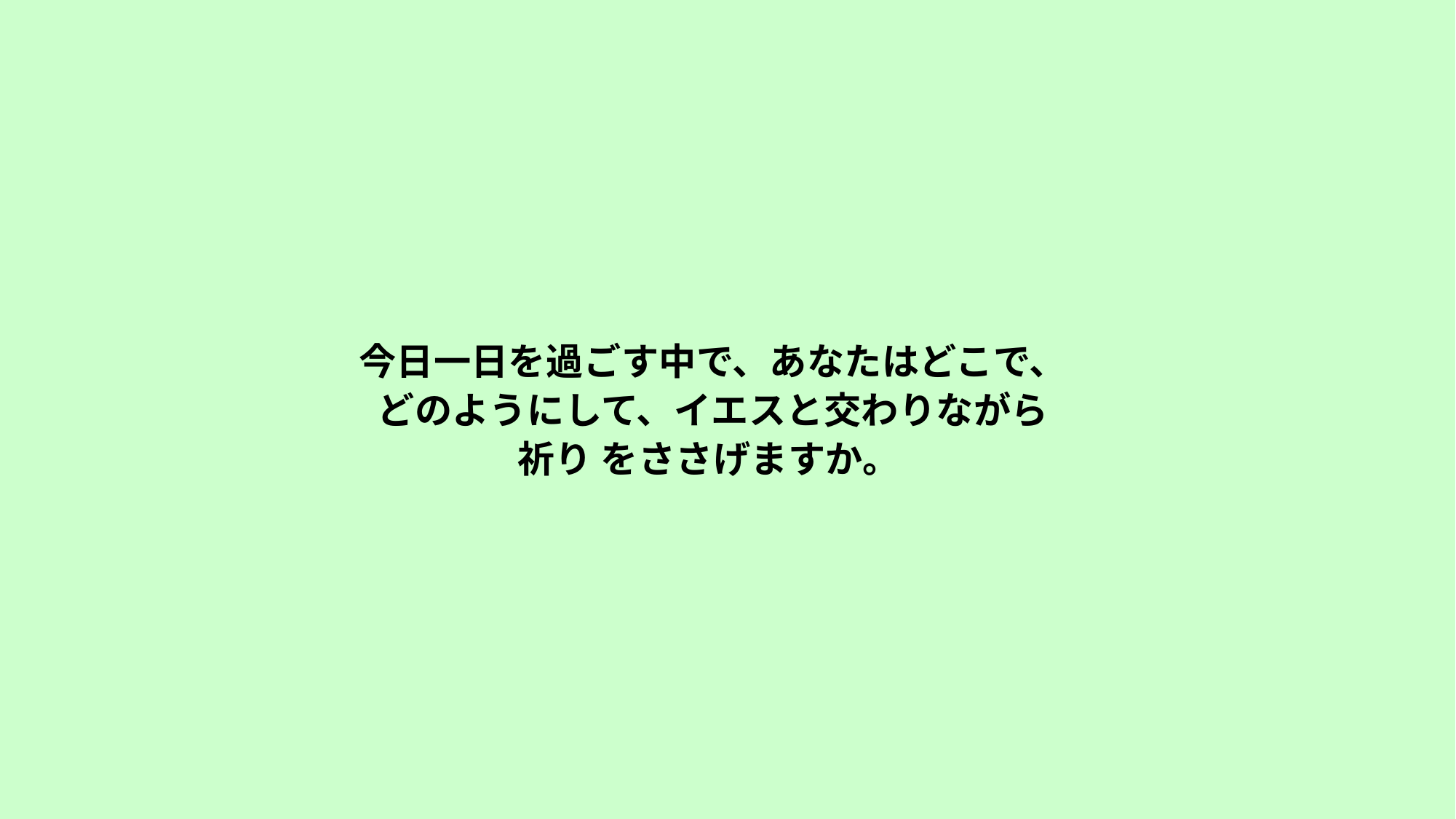

# 今日一日を過ごす中で、あなたはどこで、 どのようにして、イエスと交わりながら 祈り をささげますか。